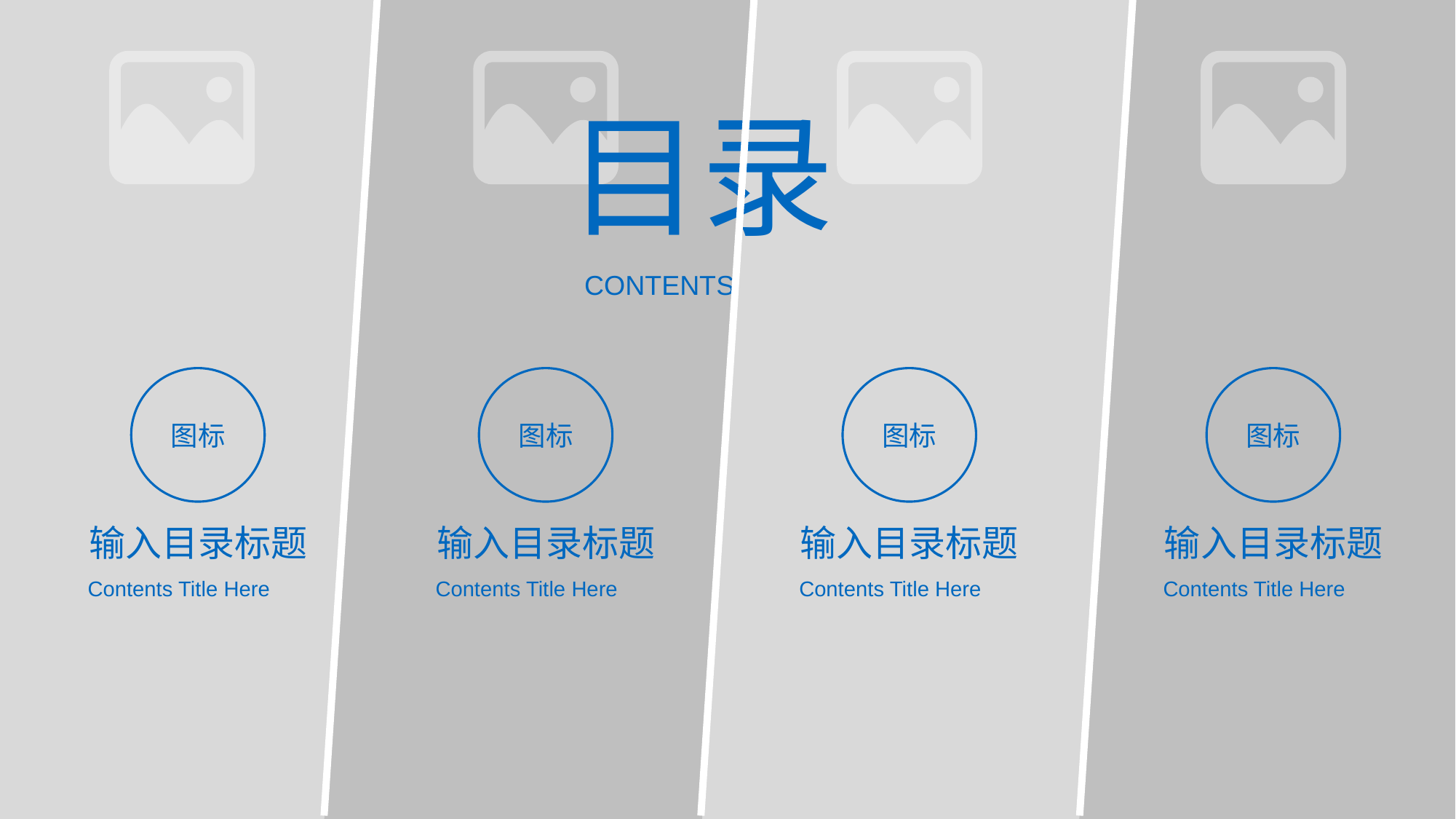

目录
CONTENTS
图标
图标
图标
图标
输入目录标题
输入目录标题
输入目录标题
输入目录标题
Contents Title Here
Contents Title Here
Contents Title Here
Contents Title Here